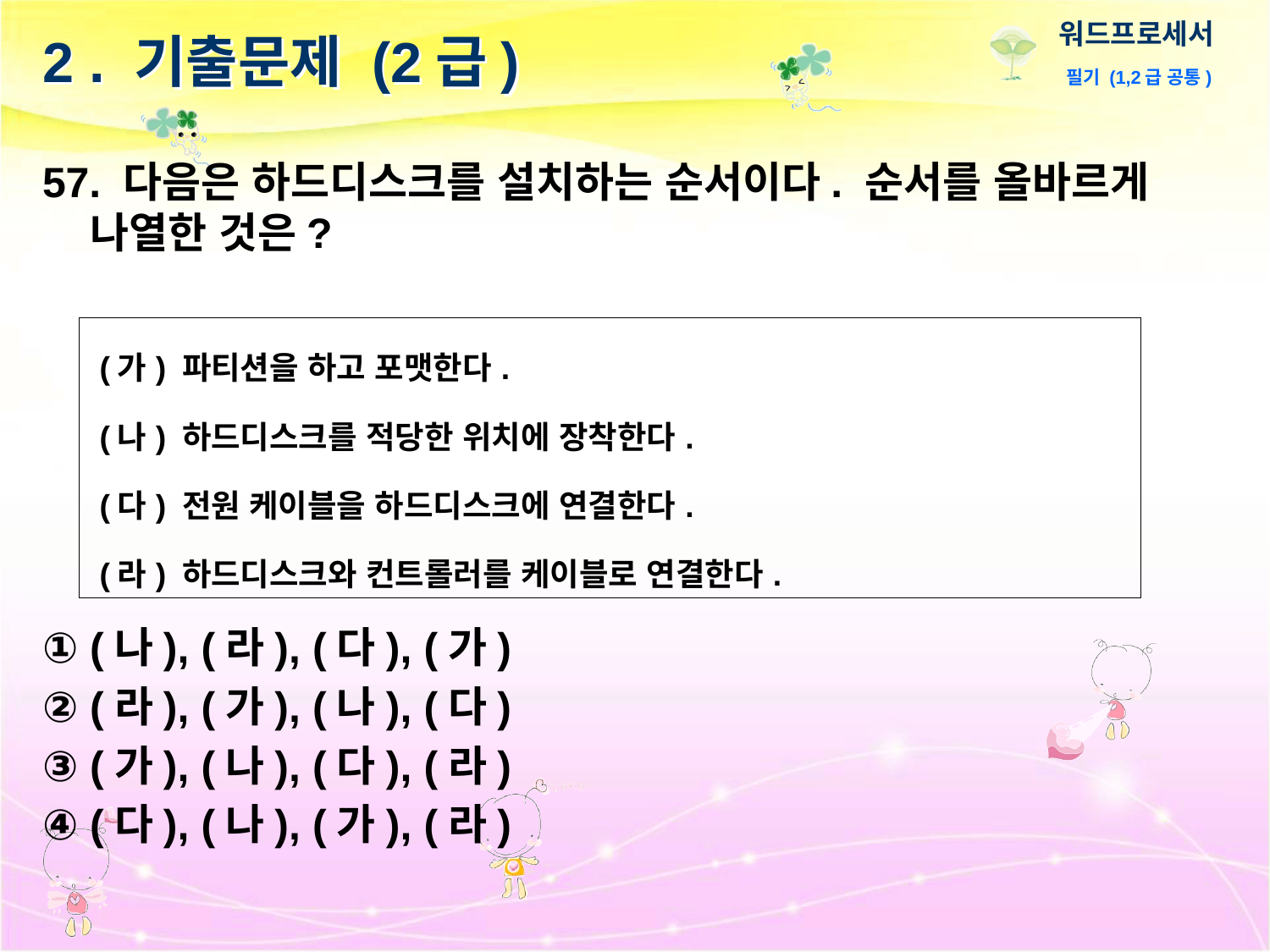

# 2 . 기출문제 (2급)
57. 다음은 하드디스크를 설치하는 순서이다. 순서를 올바르게 나열한 것은?

① (나), (라), (다), (가)
② (라), (가), (나), (다)
③ (가), (나), (다), (라)
④ (다), (나), (가), (라)
| (가) 파티션을 하고 포맷한다. (나) 하드디스크를 적당한 위치에 장착한다. (다) 전원 케이블을 하드디스크에 연결한다. (라) 하드디스크와 컨트롤러를 케이블로 연결한다. |
| --- |